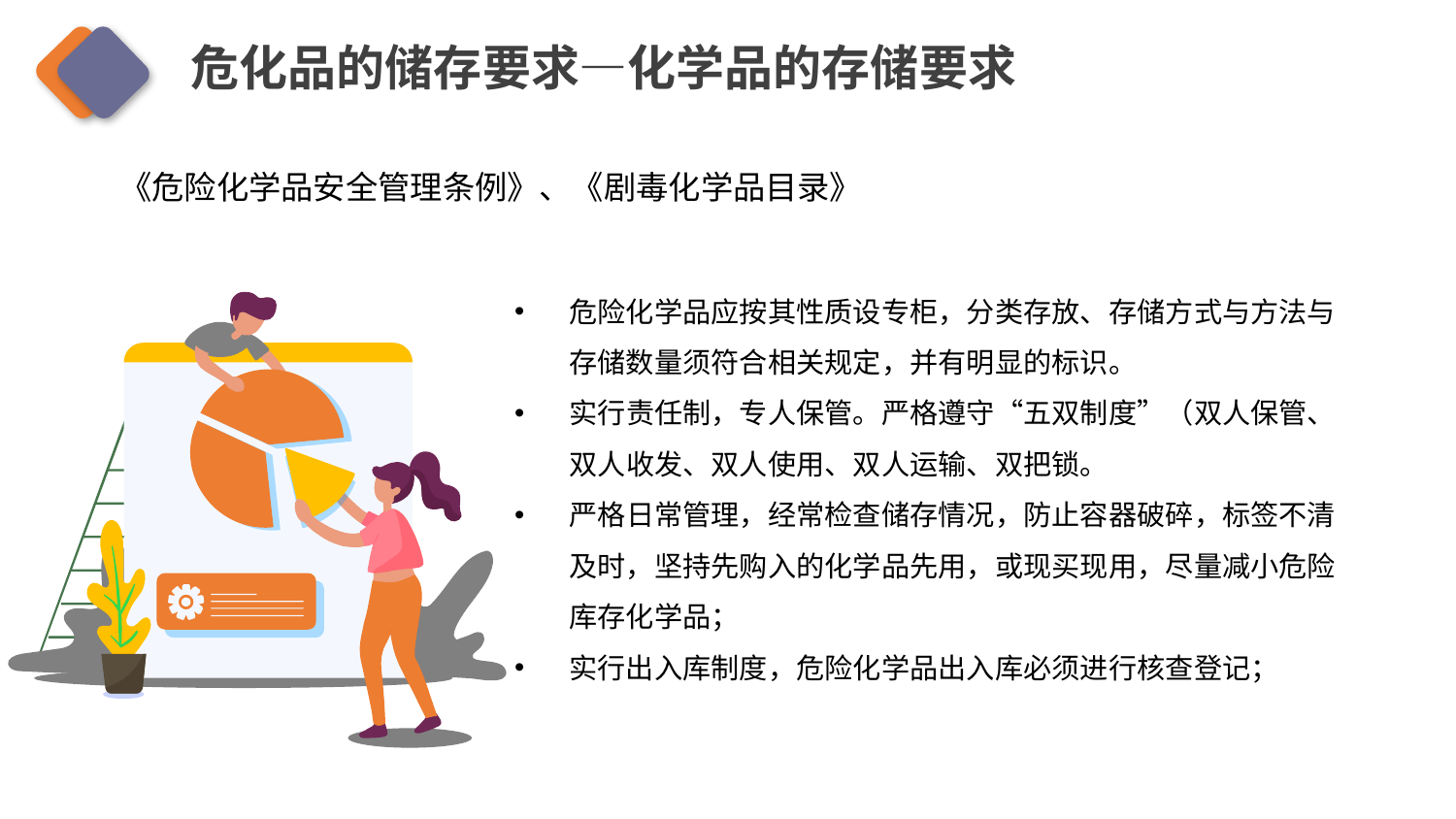

危化品的储存要求—化学品的存储要求
《危险化学品安全管理条例》、《剧毒化学品目录》
危险化学品应按其性质设专柜，分类存放、存储方式与方法与存储数量须符合相关规定，并有明显的标识。
实行责任制，专人保管。严格遵守“五双制度”（双人保管、双人收发、双人使用、双人运输、双把锁。
严格日常管理，经常检查储存情况，防止容器破碎，标签不清及时，坚持先购入的化学品先用，或现买现用，尽量减小危险库存化学品；
实行出入库制度，危险化学品出入库必须进行核查登记；